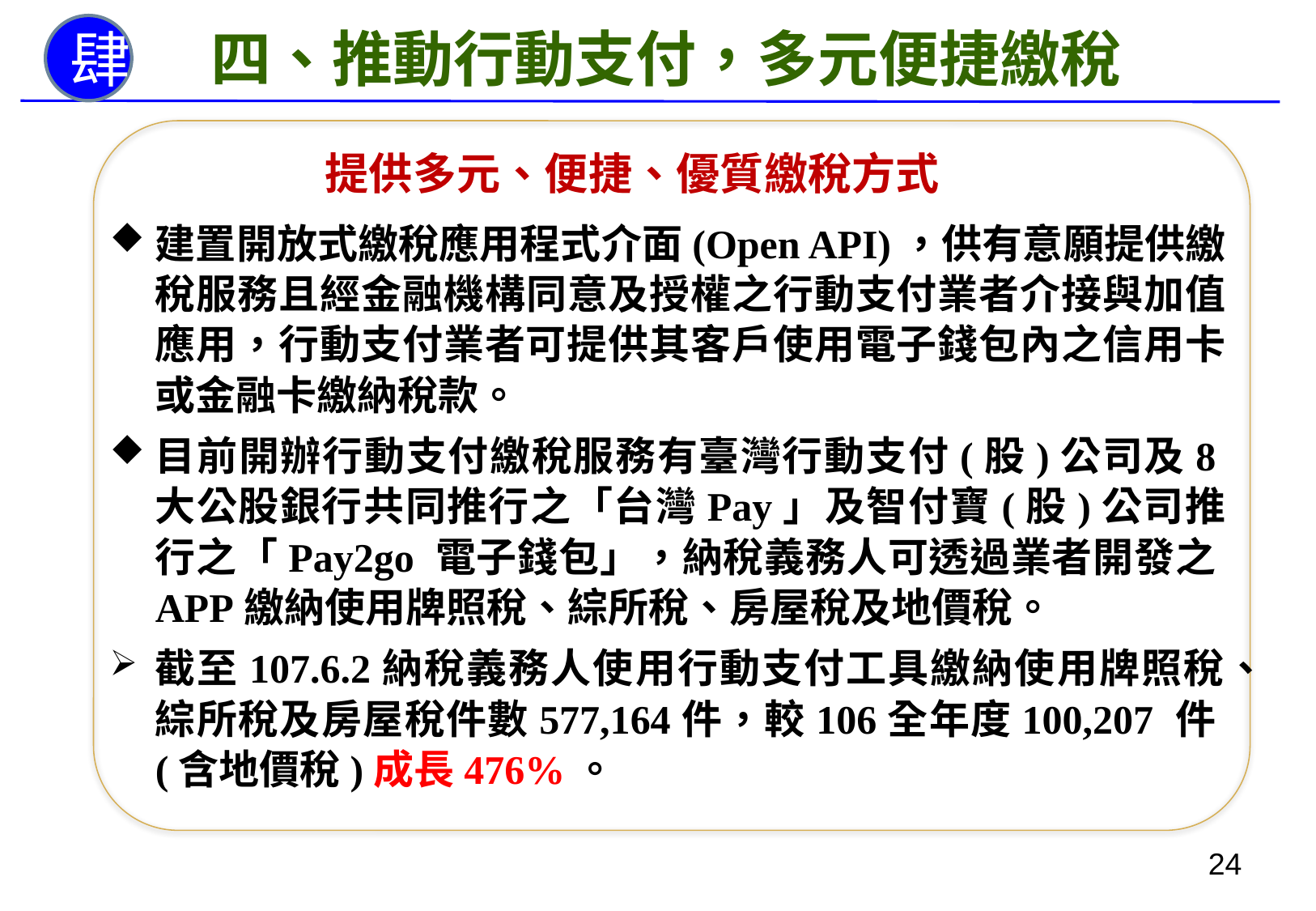

四、推動行動支付，多元便捷繳稅
肆

提供多元、便捷、優質繳稅方式
建置開放式繳稅應用程式介面(Open API)，供有意願提供繳稅服務且經金融機構同意及授權之行動支付業者介接與加值應用，行動支付業者可提供其客戶使用電子錢包內之信用卡或金融卡繳納稅款。
目前開辦行動支付繳稅服務有臺灣行動支付(股)公司及8大公股銀行共同推行之「台灣Pay」及智付寶(股)公司推行之「Pay2go 電子錢包」，納稅義務人可透過業者開發之APP繳納使用牌照稅、綜所稅、房屋稅及地價稅。
截至107.6.2納稅義務人使用行動支付工具繳納使用牌照稅、綜所稅及房屋稅件數577,164件，較106全年度100,207 件(含地價稅)成長476%。

24